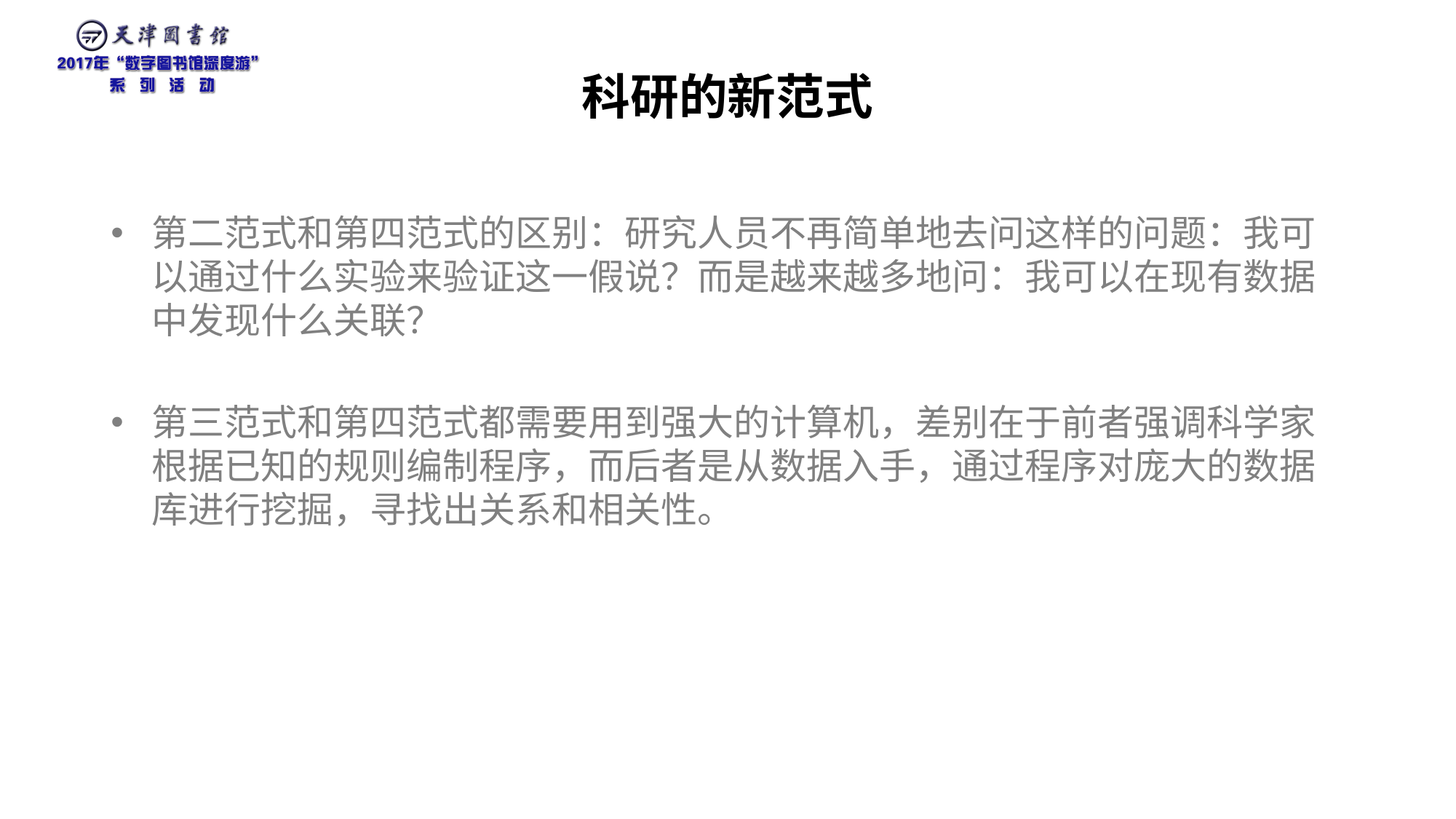

# 科研的新范式
第二范式和第四范式的区别：研究人员不再简单地去问这样的问题：我可以通过什么实验来验证这一假说？而是越来越多地问：我可以在现有数据中发现什么关联？

第三范式和第四范式都需要用到强大的计算机，差别在于前者强调科学家根据已知的规则编制程序，而后者是从数据入手，通过程序对庞大的数据库进行挖掘，寻找出关系和相关性。